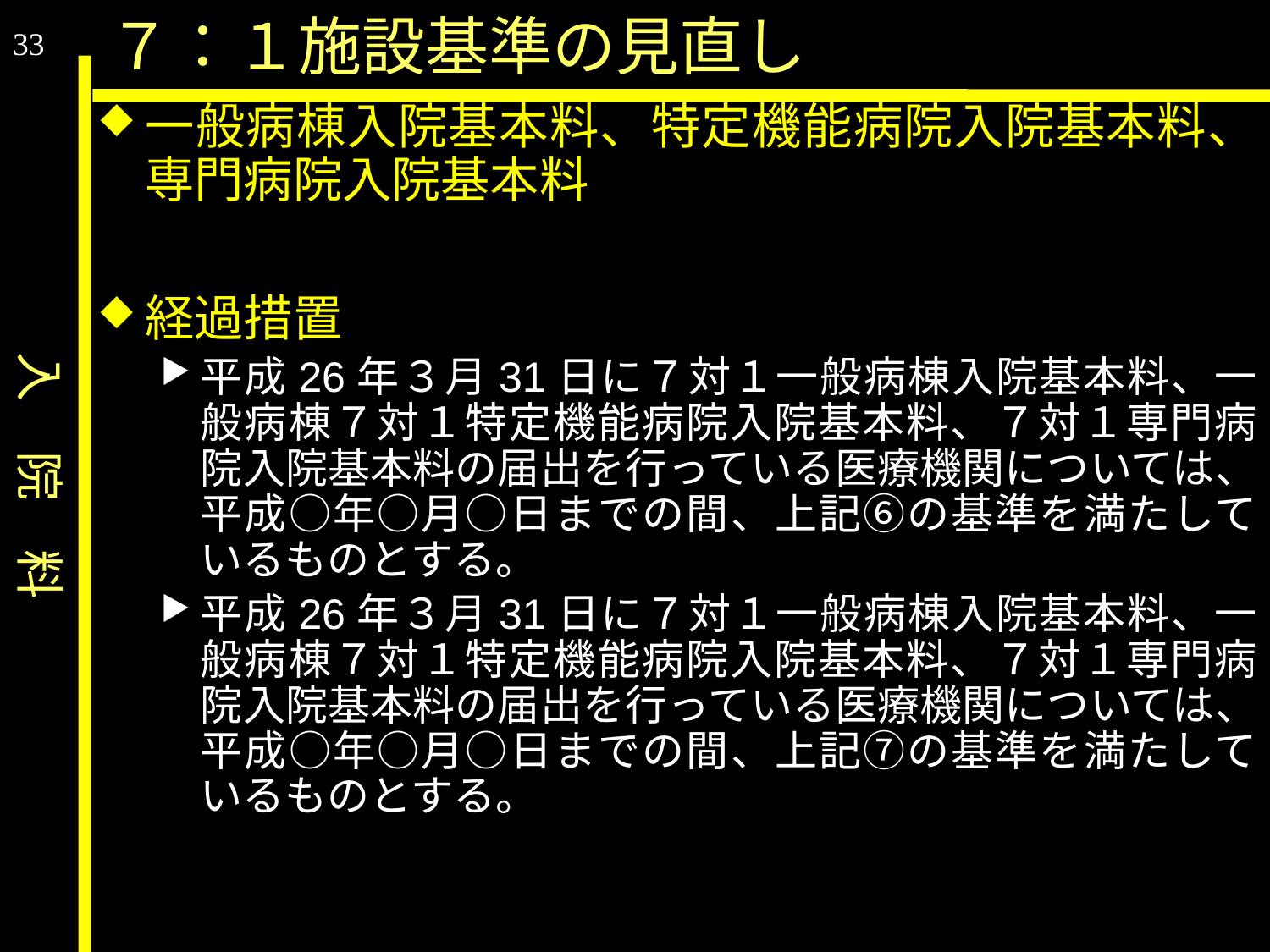

入　院　料
７：１施設基準の見直し
33

一般病棟入院基本料、特定機能病院入院基本料、専門病院入院基本料

経過措置
平成26年３月31日に７対１一般病棟入院基本料、一般病棟７対１特定機能病院入院基本料、７対１専門病院入院基本料の届出を行っている医療機関については、平成○年○月○日までの間、上記⑥の基準を満たしているものとする。
平成26年３月31日に７対１一般病棟入院基本料、一般病棟７対１特定機能病院入院基本料、７対１専門病院入院基本料の届出を行っている医療機関については、平成○年○月○日までの間、上記⑦の基準を満たしているものとする。